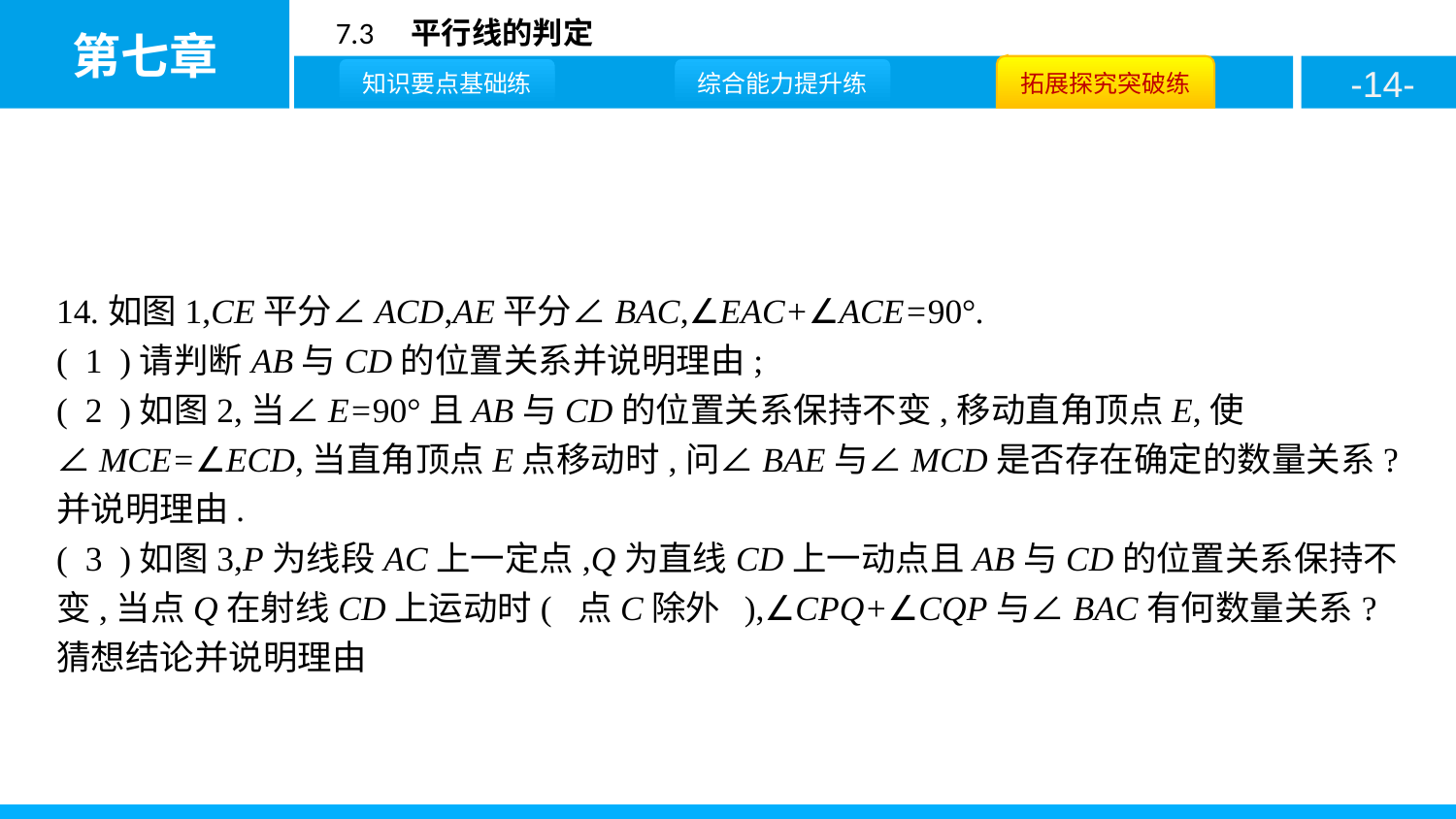

14.如图1,CE平分∠ACD,AE平分∠BAC,∠EAC+∠ACE=90°.
(  1  )请判断AB与CD的位置关系并说明理由;
(  2  )如图2,当∠E=90°且AB与CD的位置关系保持不变,移动直角顶点E,使∠MCE=∠ECD,当直角顶点E点移动时,问∠BAE与∠MCD是否存在确定的数量关系?并说明理由.
(  3  )如图3,P为线段AC上一定点,Q为直线CD上一动点且AB与CD的位置关系保持不变,当点Q在射线CD上运动时(  点C除外  ),∠CPQ+∠CQP与∠BAC有何数量关系?猜想结论并说明理由